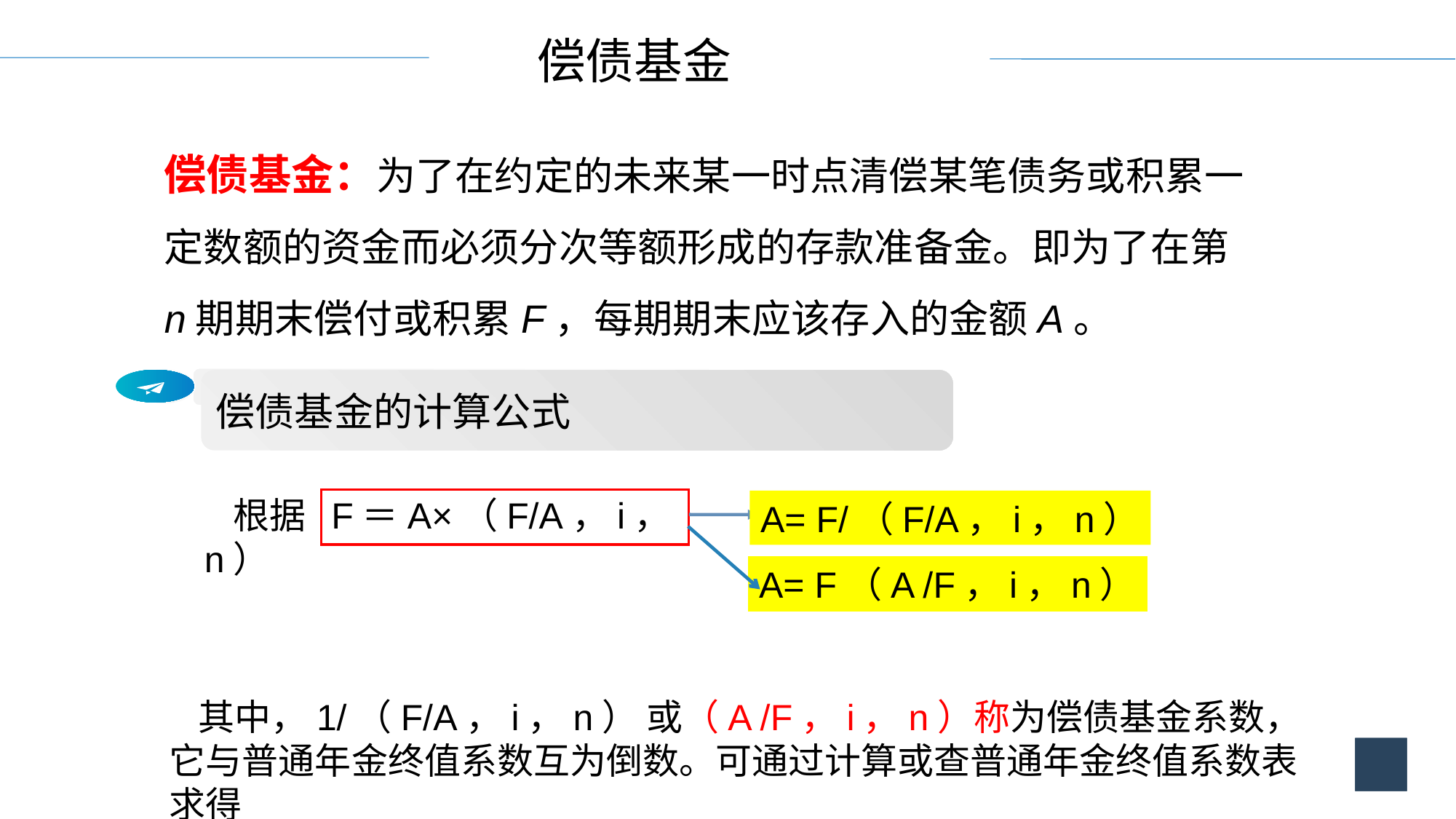

偿债基金

偿债基金：为了在约定的未来某一时点清偿某笔债务或积累一定数额的资金而必须分次等额形成的存款准备金。即为了在第n期期末偿付或积累F，每期期末应该存入的金额A。

偿债基金的计算公式
根据  F＝A×（F/A，i，n）

A= F/（F/A，i，n）

A= F（A /F，i，n）
其中，1/（F/A，i，n） 或（A /F，i，n）称为偿债基金系数，它与普通年金终值系数互为倒数。可通过计算或查普通年金终值系数表求得